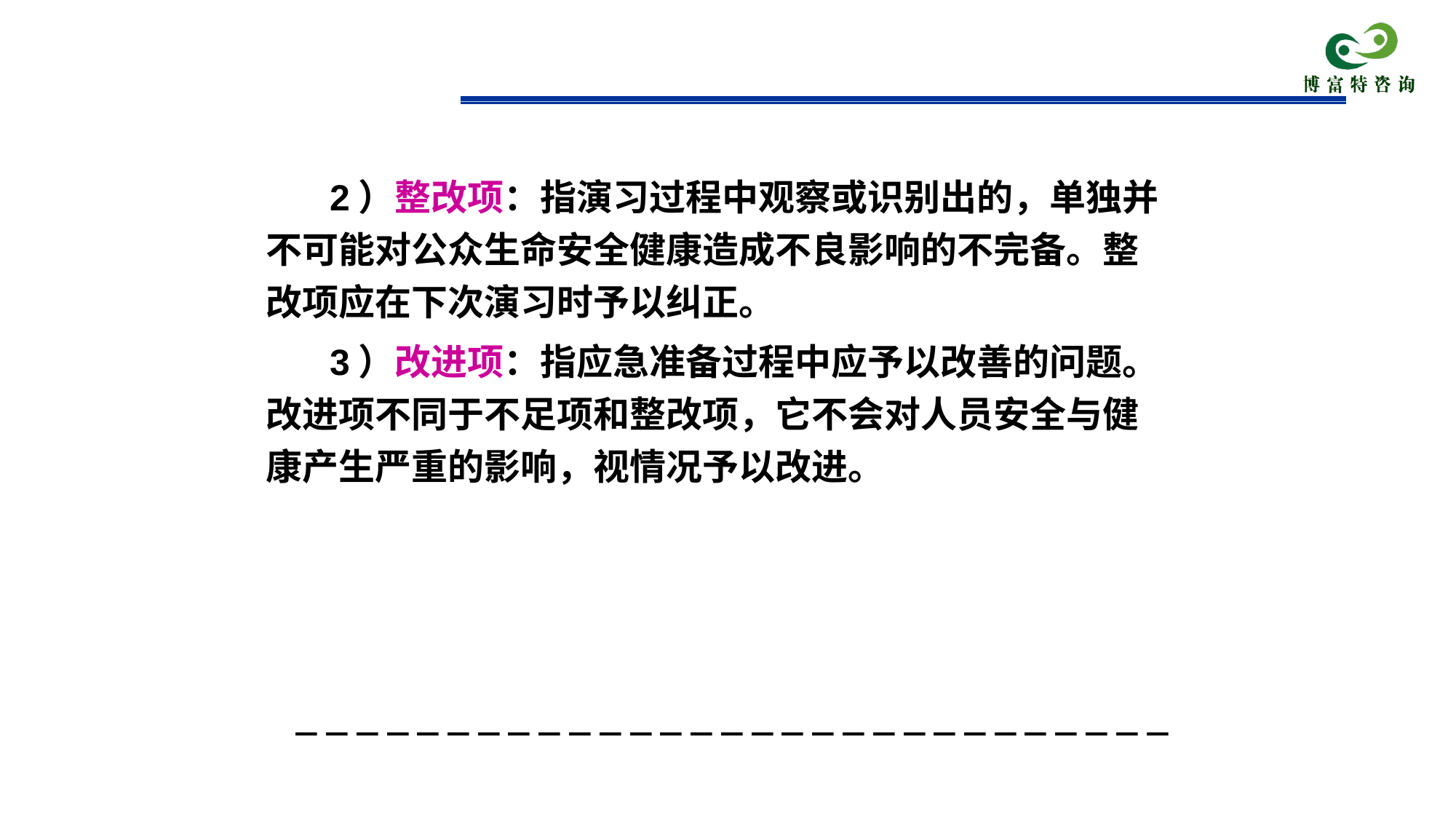

# 2）整改项：指演习过程中观察或识别出的，单独并不可能对公众生命安全健康造成不良影响的不完备。整改项应在下次演习时予以纠正。
3）改进项：指应急准备过程中应予以改善的问题。改进项不同于不足项和整改项，它不会对人员安全与健康产生严重的影响，视情况予以改进。
－－－－－－－－－－－－－－－－－－－－－－－－－－－－－